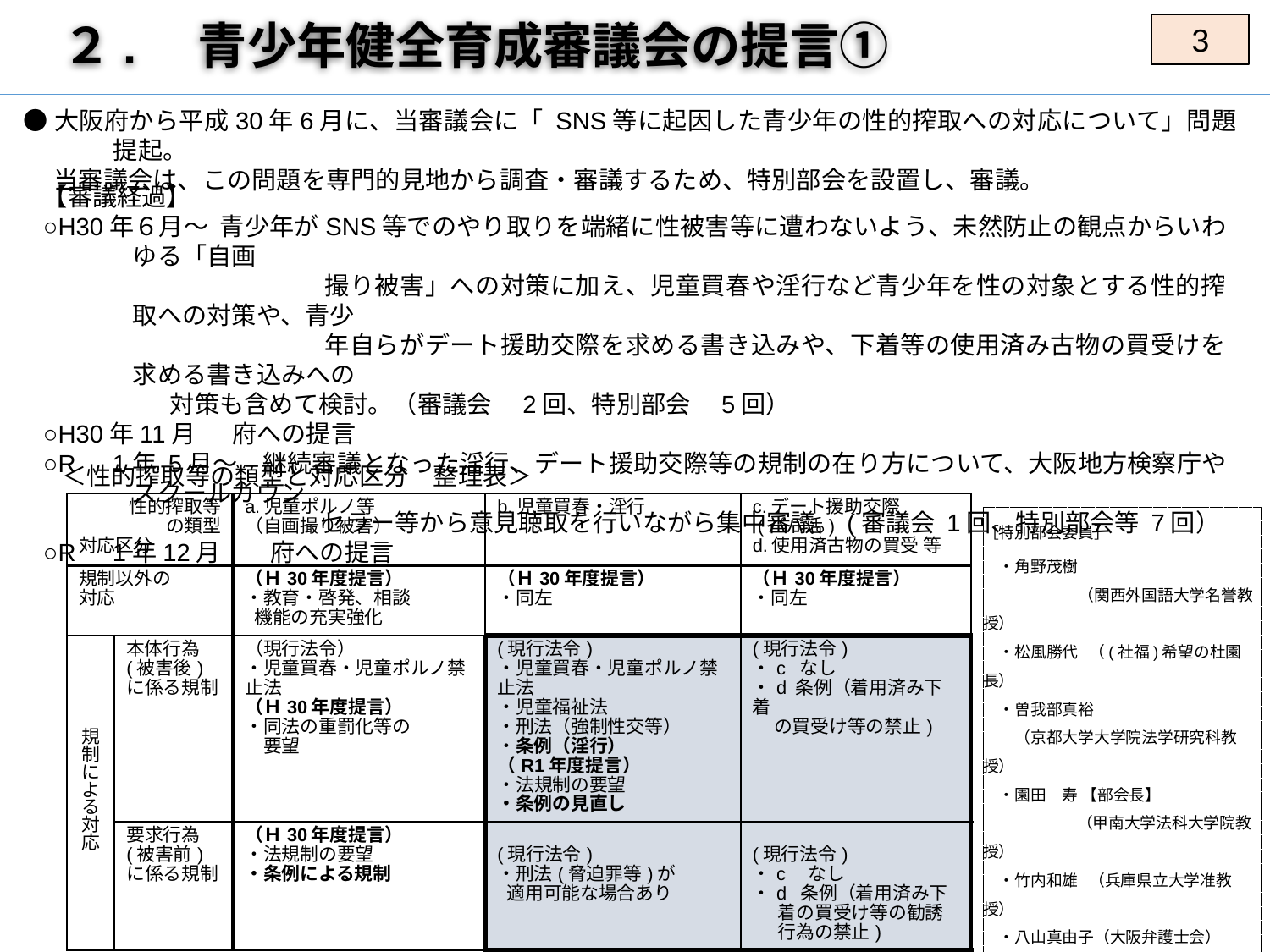

# ２.　青少年健全育成審議会の提言①
3
●大阪府から平成30年6月に、当審議会に「 SNS等に起因した青少年の性的搾取への対応について」問題提起。
　 当審議会は、この問題を専門的見地から調査・審議するため、特別部会を設置し、審議。
【審議経過】
○H30年６月～  青少年がSNS等でのやり取りを端緒に性被害等に遭わないよう、未然防止の観点からいわゆる「自画
　　　　　　　　　　　 撮り被害」への対策に加え、児童買春や淫行など青少年を性の対象とする性的搾取への対策や、青少
　　　　　　　　　　　 年自らがデート援助交際を求める書き込みや、下着等の使用済み古物の買受けを求める書き込みへの
                      対策も含めて検討。（審議会　2回、特別部会　5回）
○H30年11月　  府への提言
○R　1年 5月～　継続審議となった淫行、デート援助交際等の規制の在り方について、大阪地方検察庁やスクールカウン
　　　　　　　　　　　 セラー等から意見聴取を行いながら集中審議。(審議会 1回、特別部会等 7回）
○R　1年12月　　府への提言

＜性的搾取等の類型と対応区分　整理表＞
| 性的搾取等 の類型 対応区分 |  | a.児童ポルノ等 （自画撮り被害） | b.児童買春・淫行 | c.デート援助交際 (パパ活) d.使用済古物の買受 等 |
| --- | --- | --- | --- | --- |
| 規制以外の 対応 |  | （Ｈ30年度提言） ・教育・啓発、相談 機能の充実強化 | （Ｈ30年度提言） ・同左 | （Ｈ30年度提言） ・同左 |
| 規制による対応 | 本体行為 (被害後) に係る規制 | （現行法令） ・児童買春・児童ポルノ禁止法 （Ｈ30年度提言） ・同法の重罰化等の 　要望 | (現行法令) ・児童買春・児童ポルノ禁止法 ・児童福祉法　 ・刑法（強制性交等） ・条例（淫行） （R1年度提言） ・法規制の要望 ・条例の見直し | (現行法令) ・c なし ・d 条例（着用済み下着 の買受け等の禁止) |
|  | 要求行為 (被害前) に係る規制 | （Ｈ30年度提言） ・法規制の要望 ・条例による規制 | (現行法令) ・刑法(脅迫罪等)が 適用可能な場合あり | (現行法令) ・c　なし ・d 条例（着用済み下 着の買受け等の勧誘 行為の禁止) |
［特別部会委員］
　・角野茂樹
　　　　　　（関西外国語大学名誉教授）
　・松風勝代   （(社福)希望の杜園長）
　・曽我部真裕
　　（京都大学大学院法学研究科教授）
　・園田　寿 【部会長】
   　　　　　（甲南大学法科大学院教授）
　・竹内和雄   （兵庫県立大学准教授）
　・八山真由子（大阪弁護士会）
　・大西雅美／田尻由美子
　　　　　（府立高等学校長協会副会長）